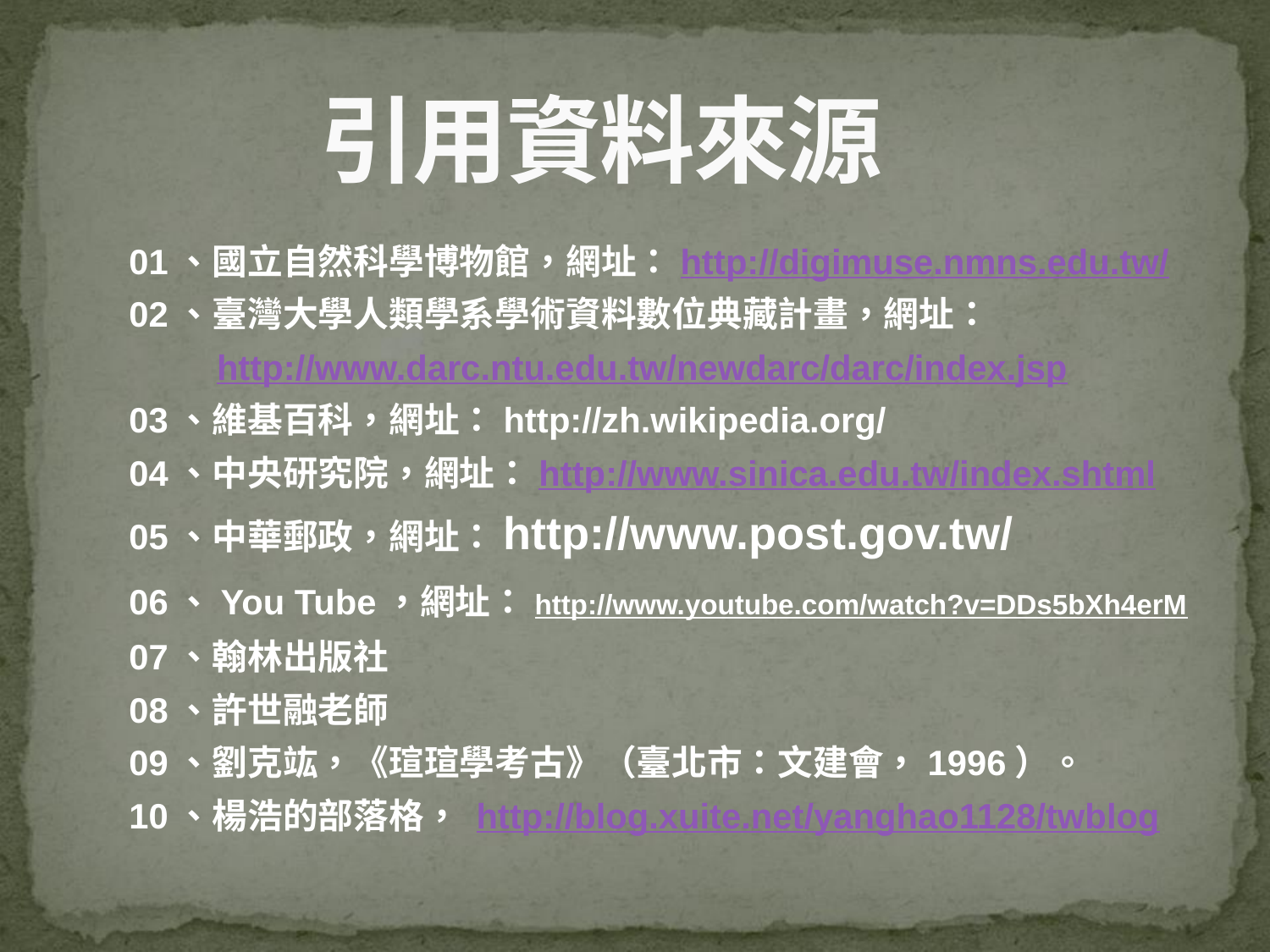

# 引用資料來源
01、國立自然科學博物館，網址：http://digimuse.nmns.edu.tw/
02、臺灣大學人類學系學術資料數位典藏計畫，網址：
         http://www.darc.ntu.edu.tw/newdarc/darc/index.jsp
03、維基百科，網址：http://zh.wikipedia.org/
04、中央研究院，網址：http://www.sinica.edu.tw/index.shtml
05、中華郵政，網址：http://www.post.gov.tw/
06、You Tube，網址：http://www.youtube.com/watch?v=DDs5bXh4erM
07、翰林出版社
08、許世融老師
09、劉克竑，《瑄瑄學考古》（臺北市：文建會，1996）。
10、楊浩的部落格， http://blog.xuite.net/yanghao1128/twblog